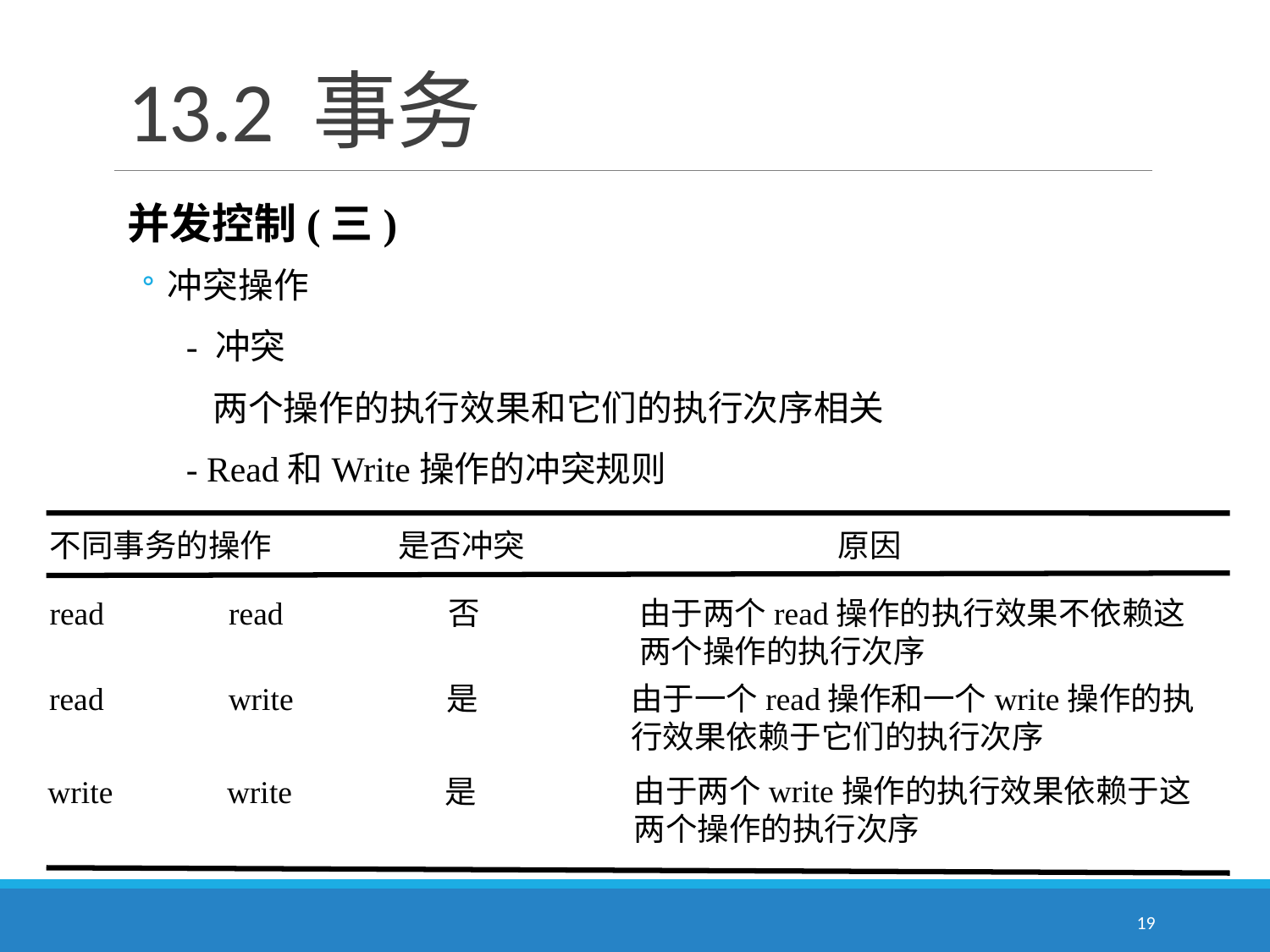

# 13.2 事务
并发控制(三)
冲突操作
　- 冲突
　　两个操作的执行效果和它们的执行次序相关
　- Read和Write操作的冲突规则

不同事务的操作
是否冲突
原因

read
read
否
由于两个read操作的执行效果不依赖这
两个操作的执行次序
read
write
是
由于一个read操作和一个write操作的执
行效果依赖于它们的执行次序
write
write
是
由于两个write操作的执行效果依赖于这
两个操作的执行次序

19